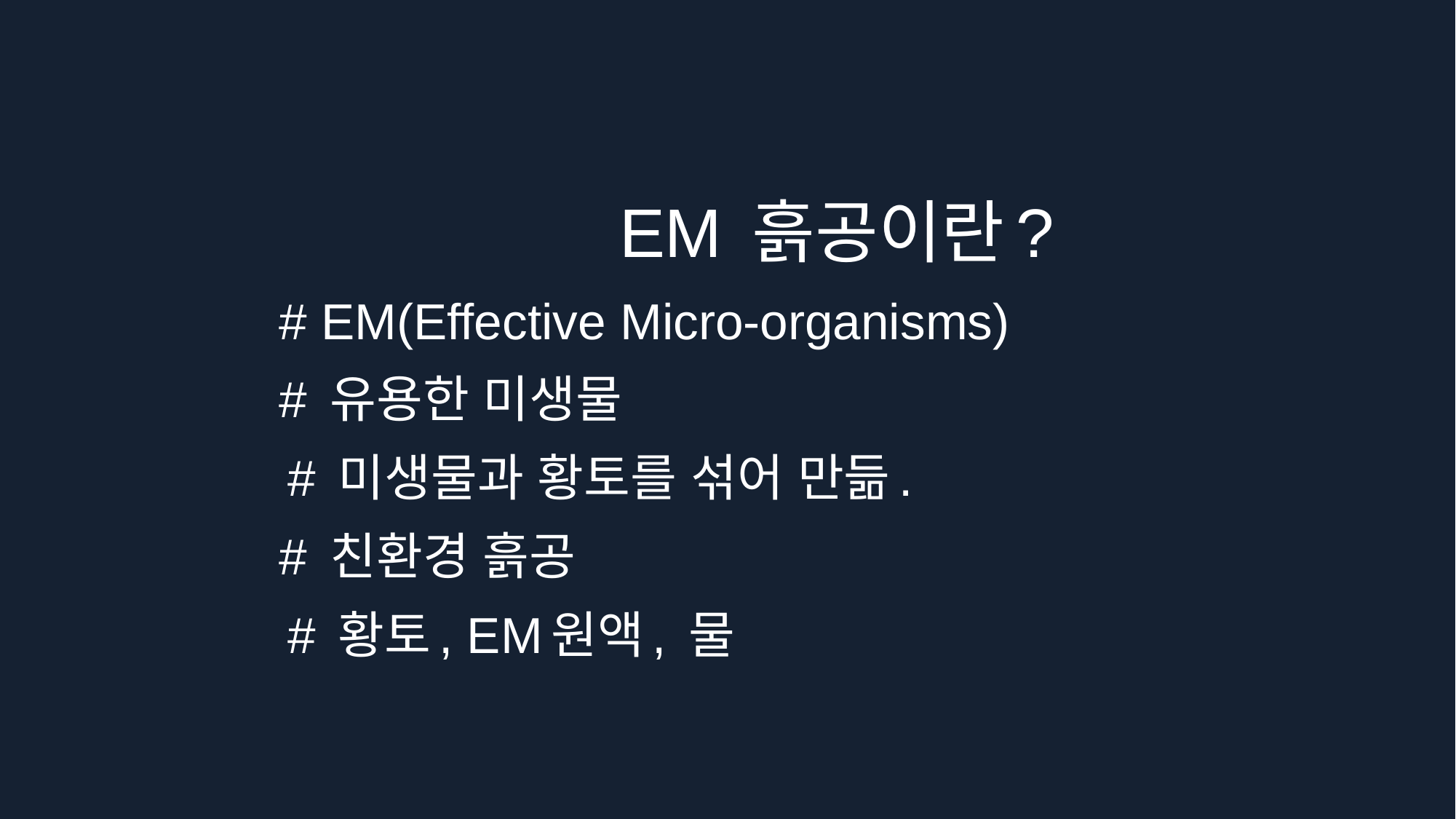

# EM 흙공이란? # EM(Effective Micro-organisms) # 유용한 미생물 # 미생물과 황토를 섞어 만듦. # 친환경 흙공 # 황토, EM원액, 물